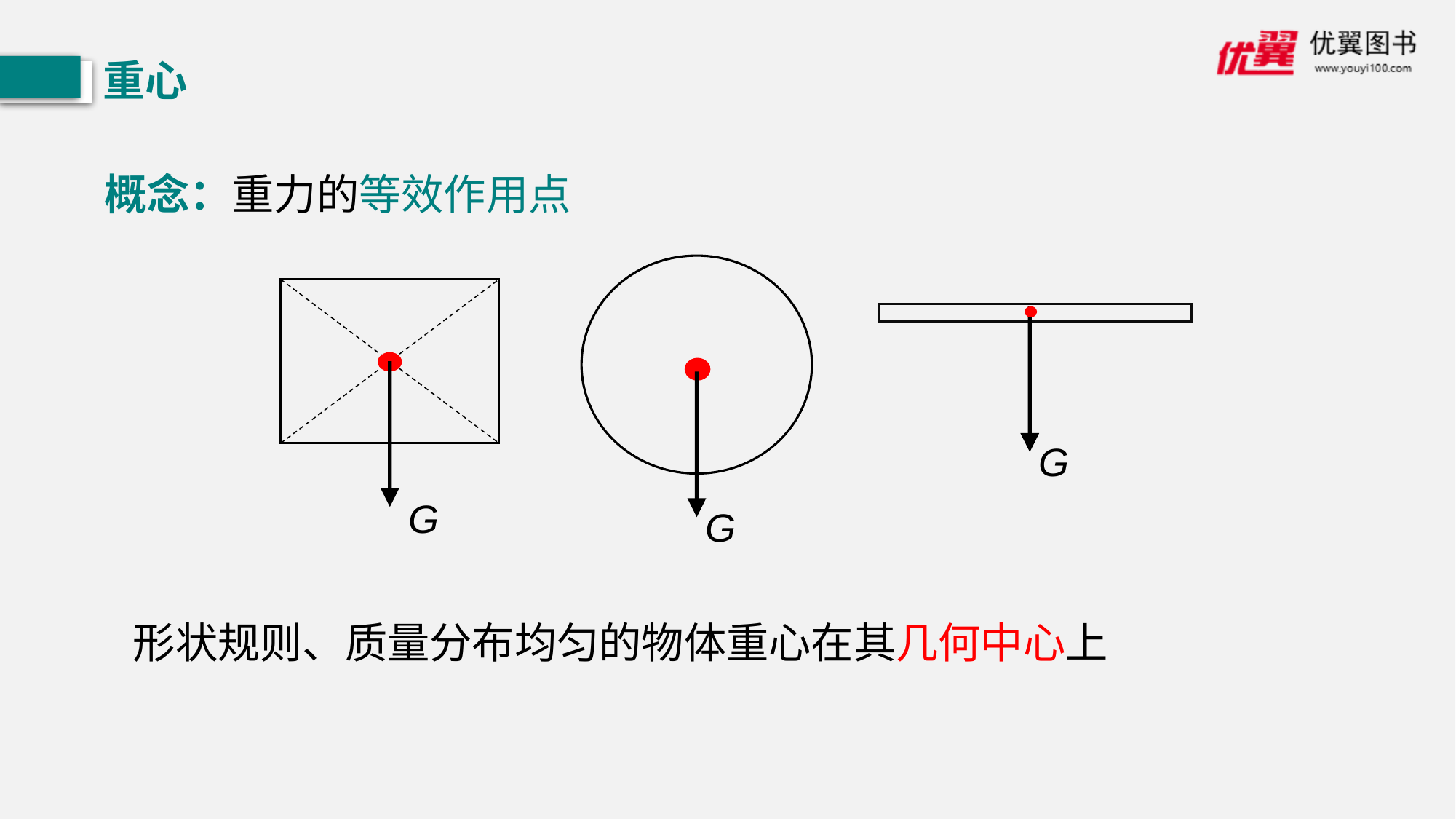

重心

概念：重力的等效作用点

G

G

G
形状规则、质量分布均匀的物体重心在其几何中心上